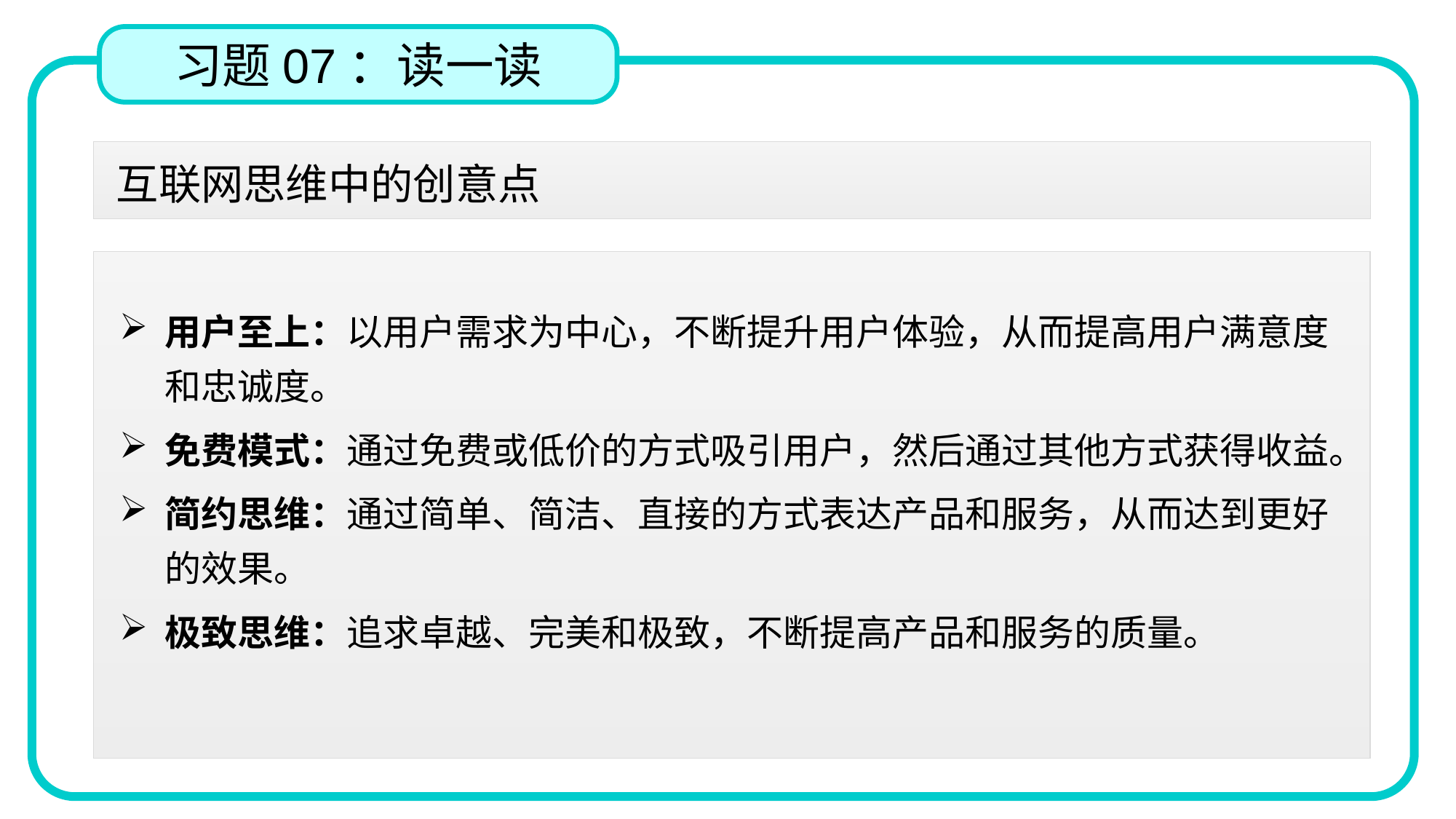

习题07：读一读

互联网思维中的创意点

用户至上：以用户需求为中心，不断提升用户体验，从而提高用户满意度和忠诚度。
免费模式：通过免费或低价的方式吸引用户，然后通过其他方式获得收益。
简约思维：通过简单、简洁、直接的方式表达产品和服务，从而达到更好的效果。
极致思维：追求卓越、完美和极致，不断提高产品和服务的质量。